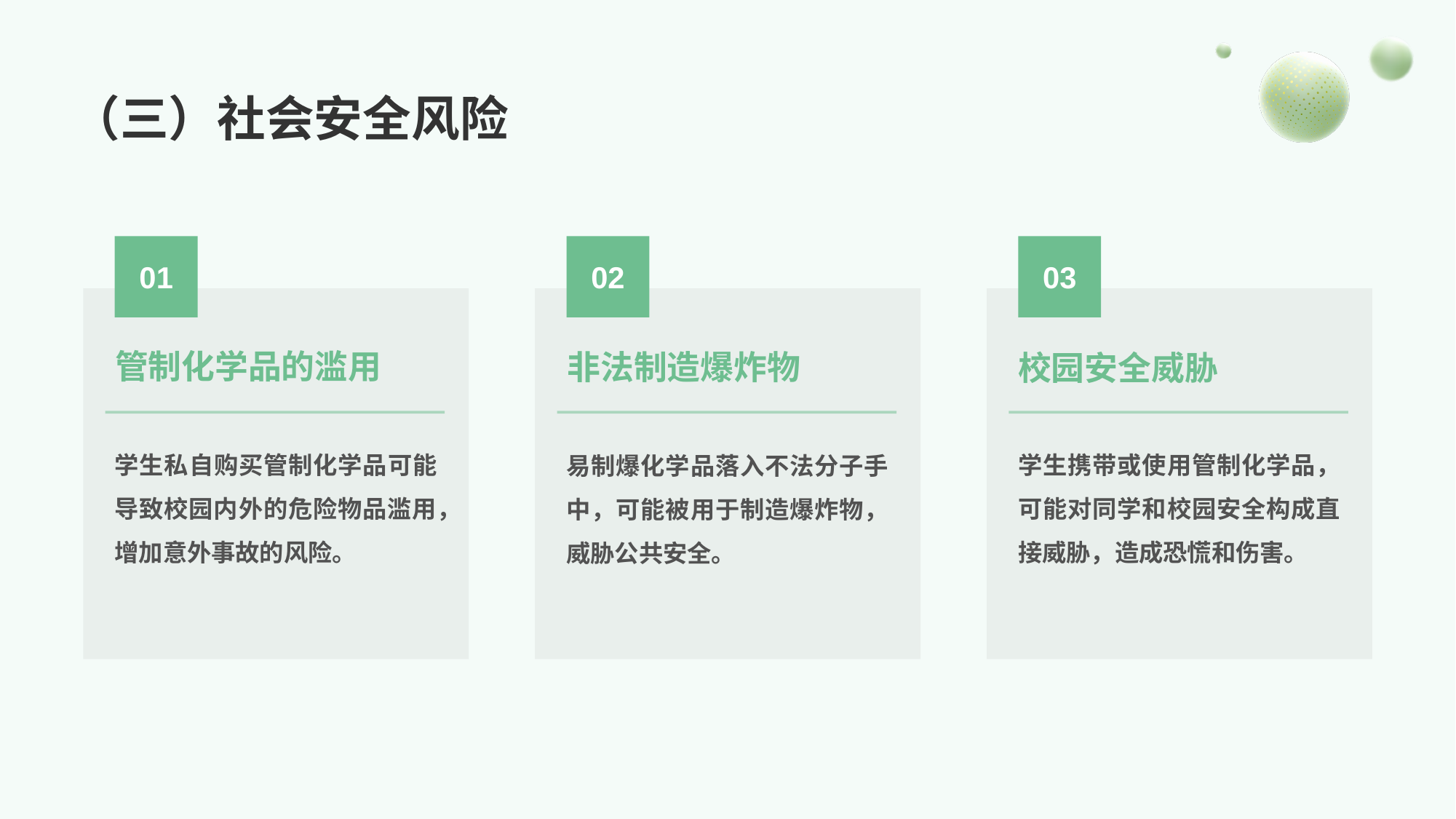

# （三）社会安全风险
01
02
03

管制化学品的滥用
非法制造爆炸物
校园安全威胁
学生私自购买管制化学品可能导致校园内外的危险物品滥用，增加意外事故的风险。
学生携带或使用管制化学品，可能对同学和校园安全构成直接威胁，造成恐慌和伤害。
易制爆化学品落入不法分子手中，可能被用于制造爆炸物，威胁公共安全。